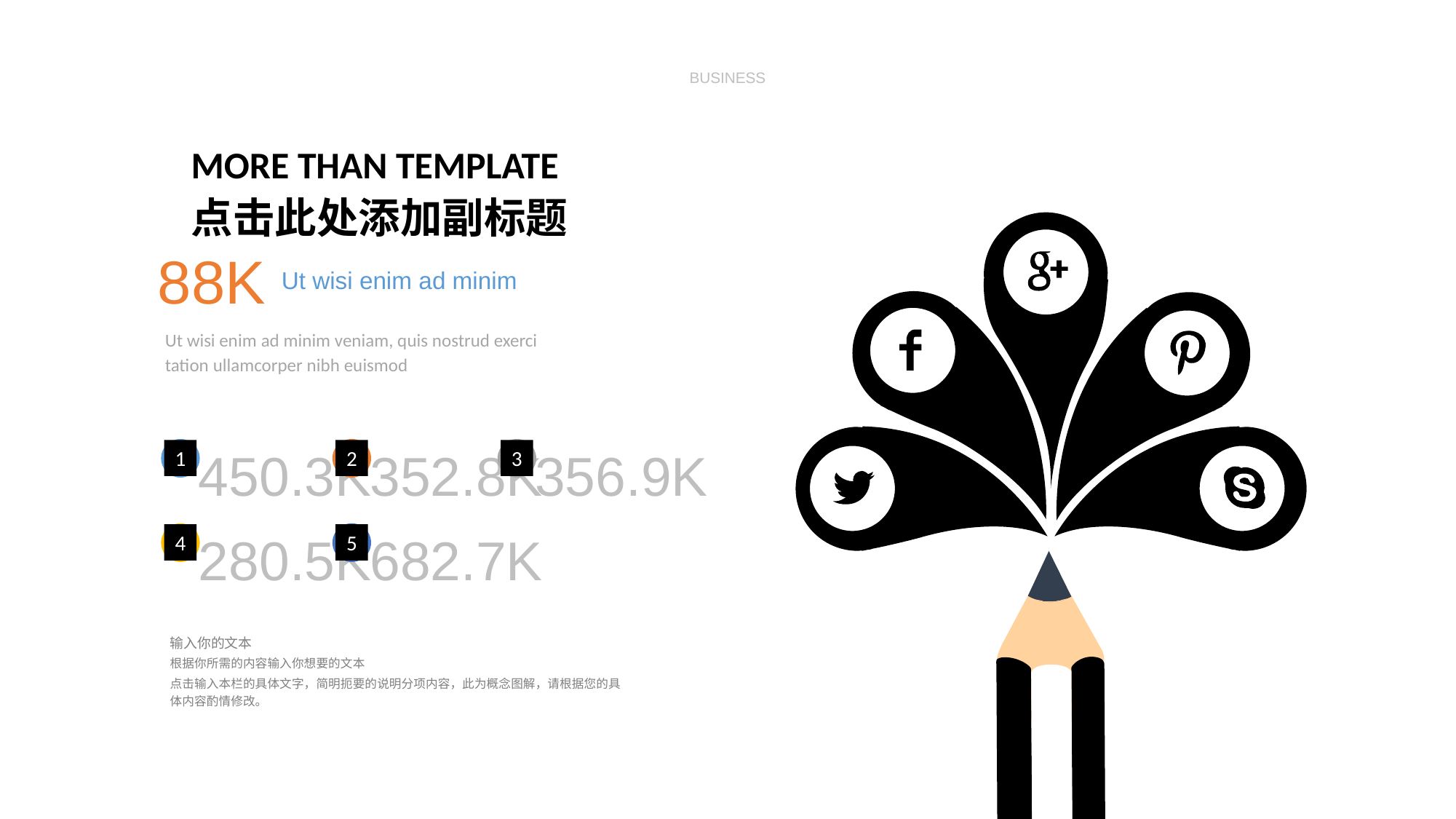

MORE THAN TEMPLATE
点击此处添加副标题

88K

Ut wisi enim ad minim
Ut wisi enim ad minim veniam, quis nostrud exerci tation ullamcorper nibh euismod

450.3K
352.8K
356.9K

1

2

3

280.5K
682.7K

4

5
输入你的文本
根据你所需的内容输入你想要的文本
点击输入本栏的具体文字，简明扼要的说明分项内容，此为概念图解，请根据您的具体内容酌情修改。